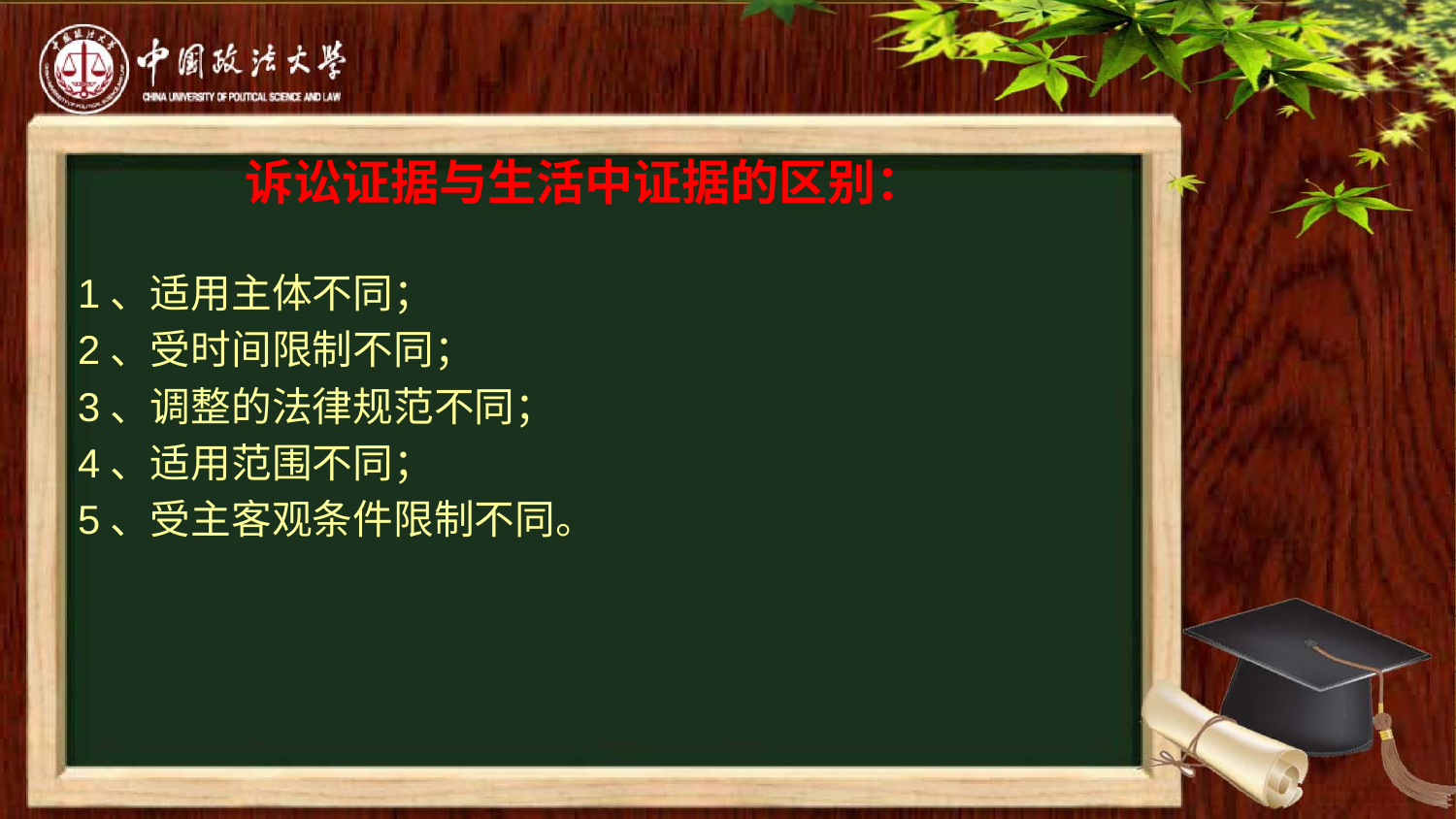

# 诉讼证据与生活中证据的区别：
1、适用主体不同；
2、受时间限制不同；
3、调整的法律规范不同；
4、适用范围不同；
5、受主客观条件限制不同。